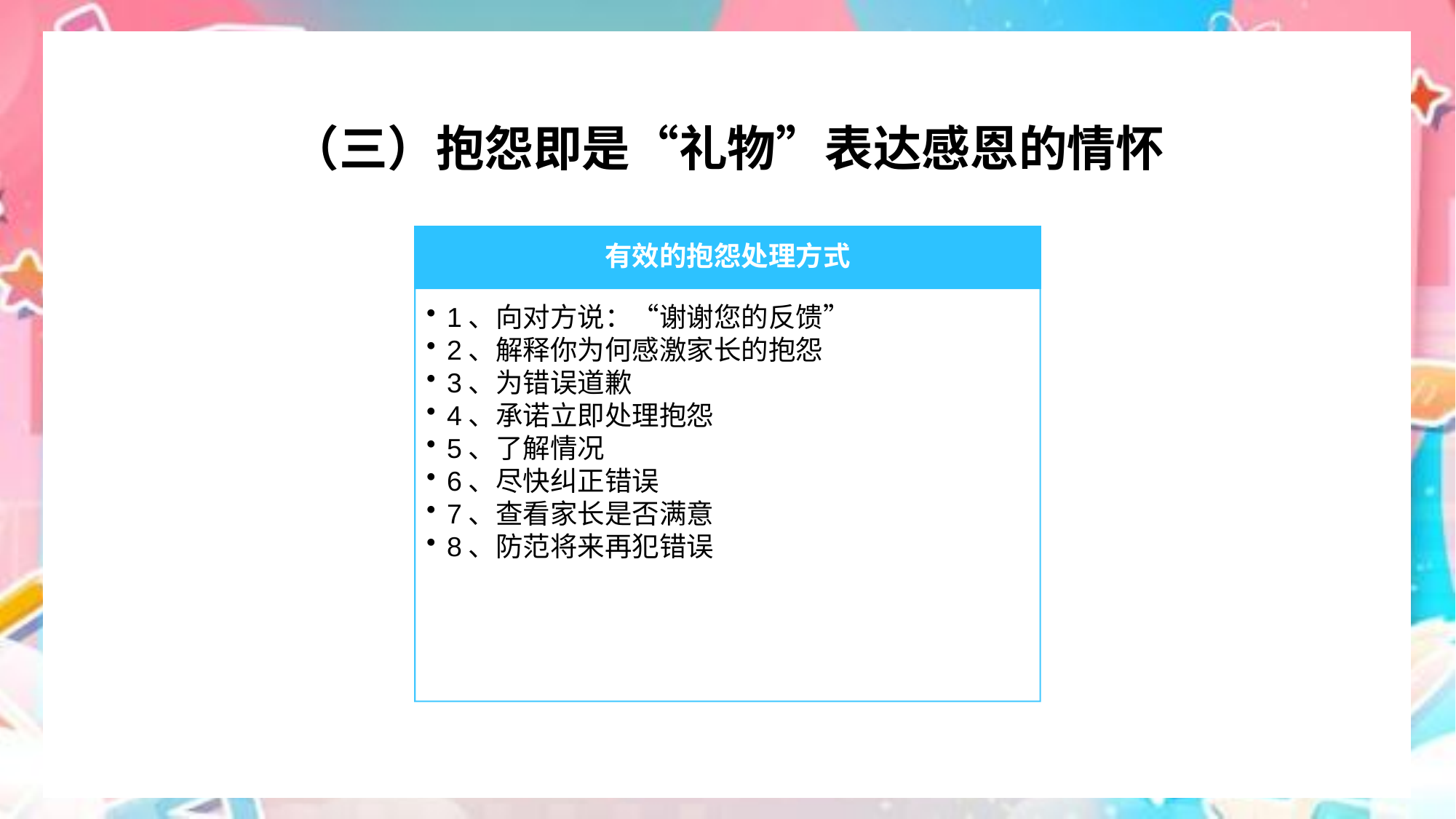

（三）抱怨即是“礼物”表达感恩的情怀
有效的抱怨处理方式
1、向对方说：“谢谢您的反馈”
2、解释你为何感激家长的抱怨
3、为错误道歉
4、承诺立即处理抱怨
5、了解情况
6、尽快纠正错误
7、查看家长是否满意
8、防范将来再犯错误